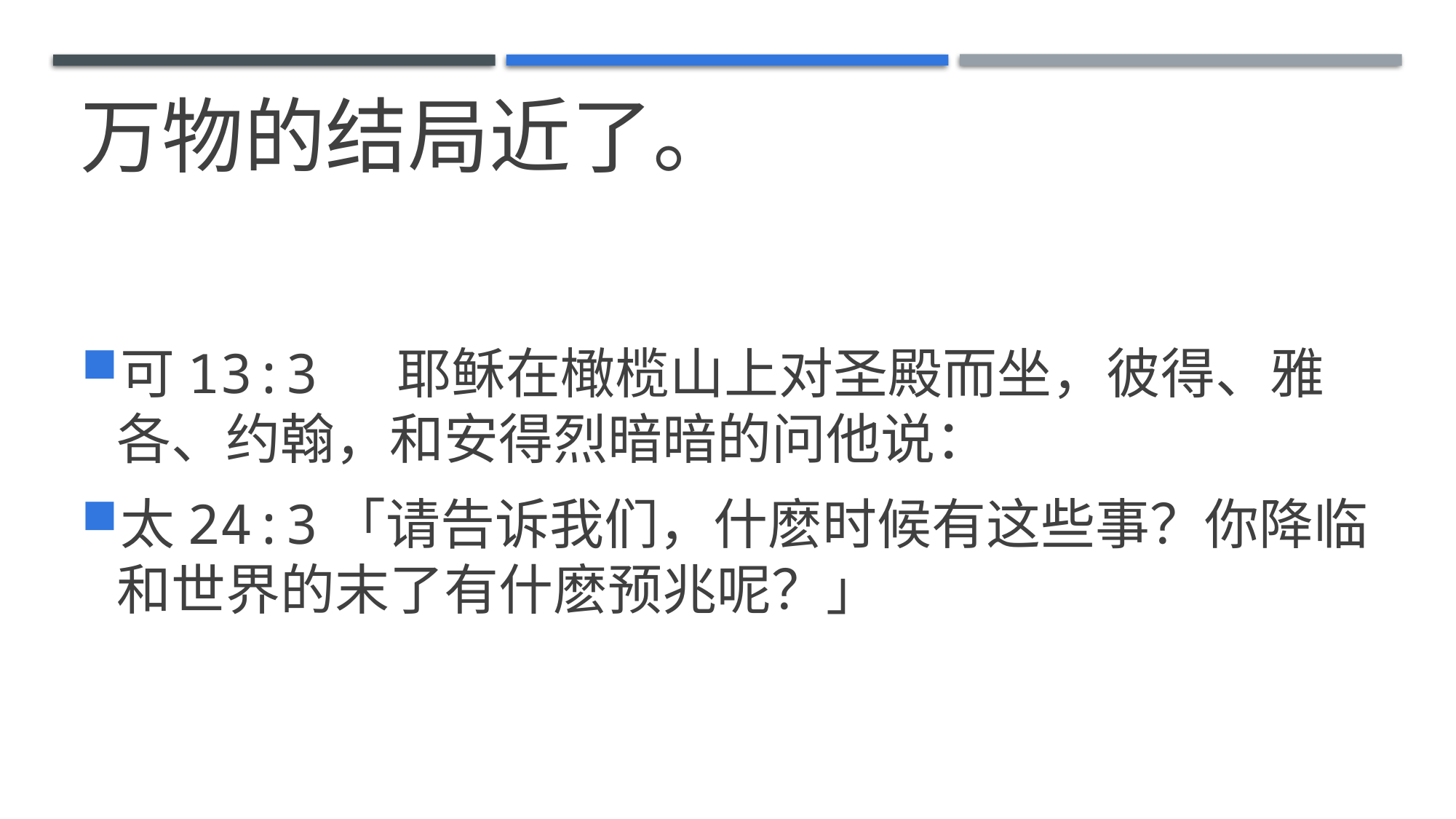

# 万物的结局近了。
可13:3  耶稣在橄榄山上对圣殿而坐，彼得、雅各、约翰，和安得烈暗暗的问他说：
太24:3「请告诉我们，什麽时候有这些事？你降临和世界的末了有什麽预兆呢？」